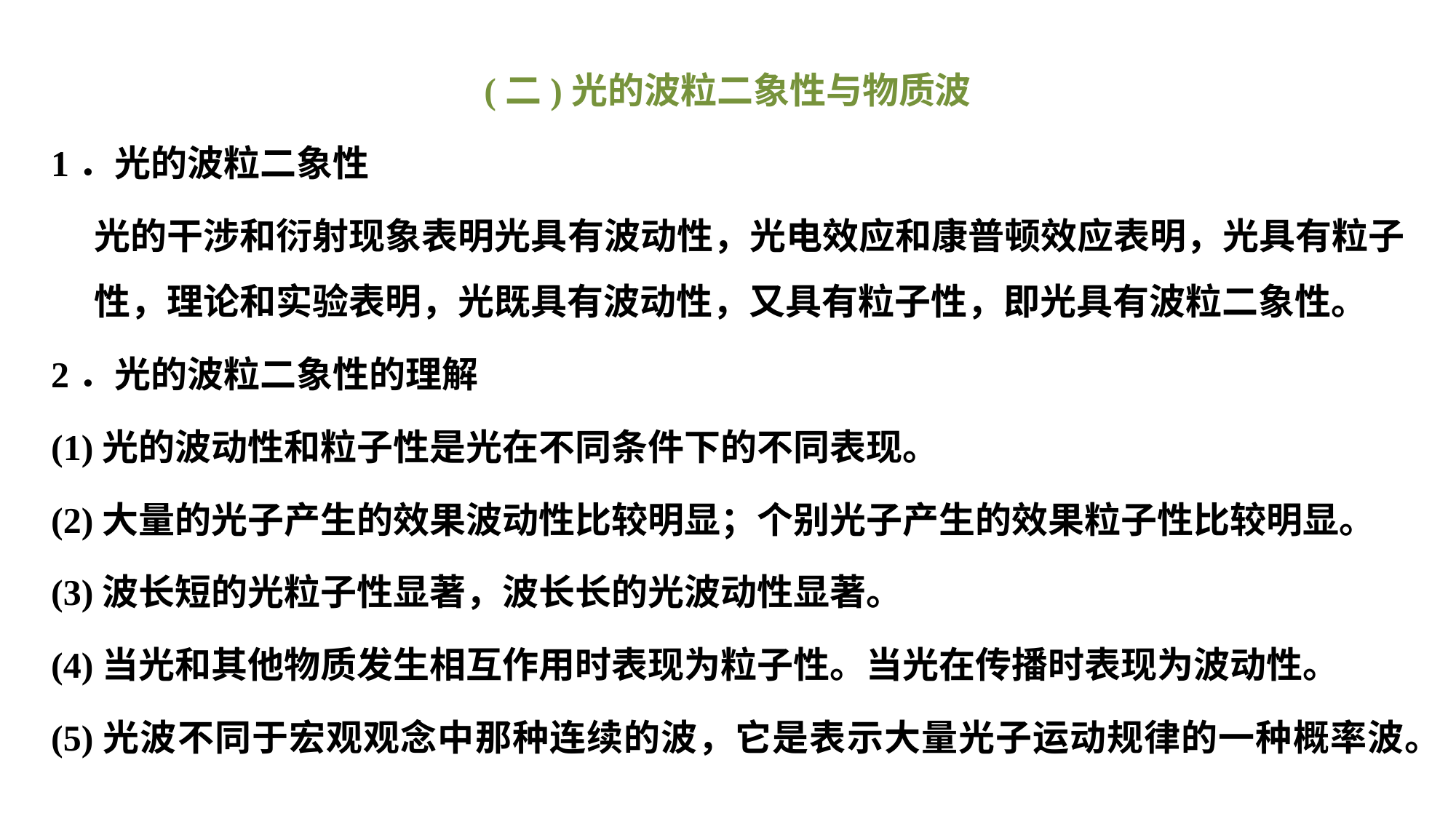

(二)光的波粒二象性与物质波
1．光的波粒二象性
	光的干涉和衍射现象表明光具有波动性，光电效应和康普顿效应表明，光具有粒子性，理论和实验表明，光既具有波动性，又具有粒子性，即光具有波粒二象性。
2．光的波粒二象性的理解
(1)光的波动性和粒子性是光在不同条件下的不同表现。
(2)大量的光子产生的效果波动性比较明显；个别光子产生的效果粒子性比较明显。
(3)波长短的光粒子性显著，波长长的光波动性显著。
(4)当光和其他物质发生相互作用时表现为粒子性。当光在传播时表现为波动性。
(5)光波不同于宏观观念中那种连续的波，它是表示大量光子运动规律的一种概率波。